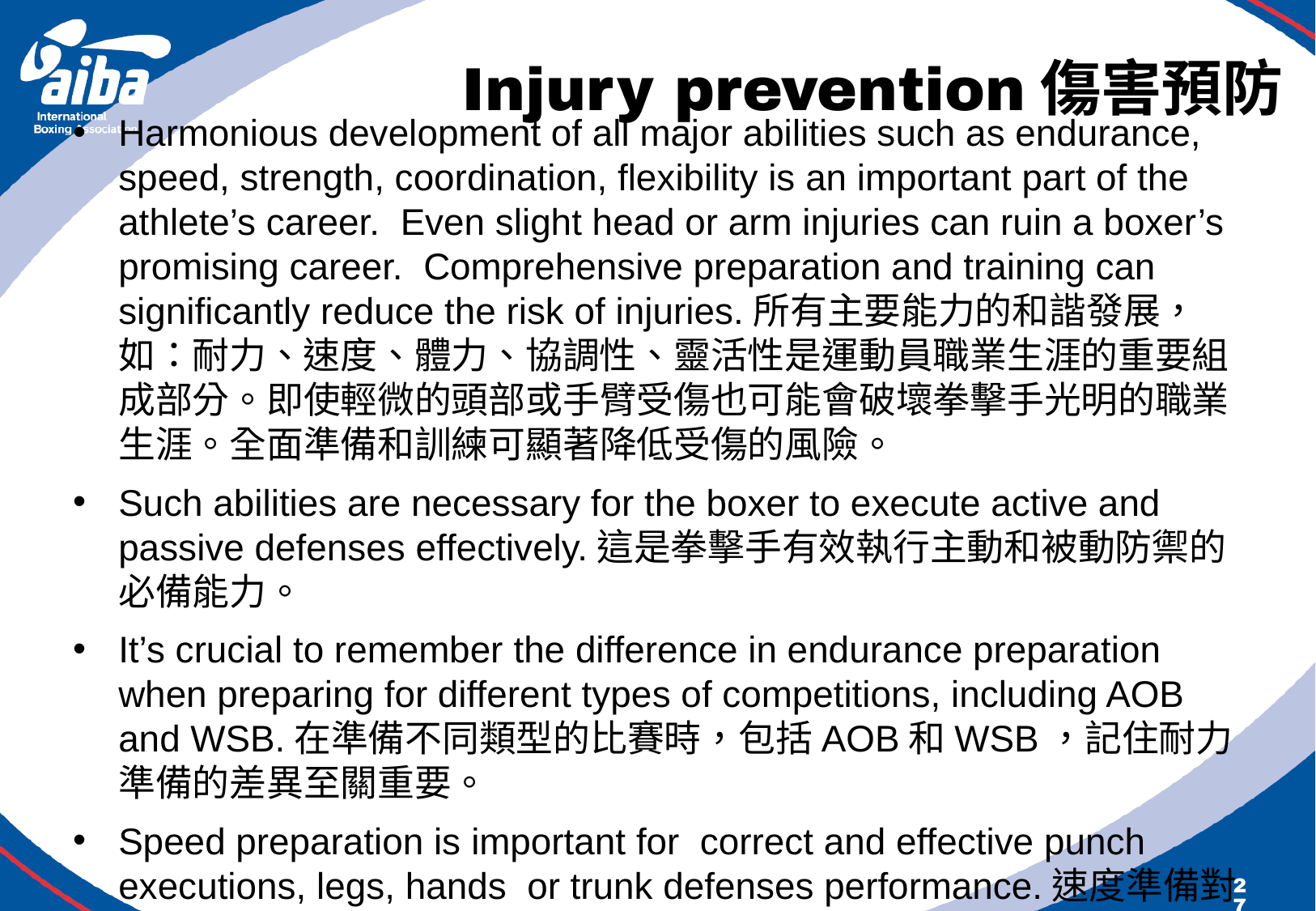

# Injury prevention傷害預防
Harmonious development of all major abilities such as endurance, speed, strength, coordination, flexibility is an important part of the athlete’s career.  Even slight head or arm injuries can ruin a boxer’s promising career.  Comprehensive preparation and training can significantly reduce the risk of injuries.所有主要能力的和諧發展，如：耐力、速度、體力、協調性、靈活性是運動員職業生涯的重要組成部分。即使輕微的頭部或手臂受傷也可能會破壞拳擊手光明的職業生涯。全面準備和訓練可顯著降低受傷的風險。
Such abilities are necessary for the boxer to execute active and passive defenses effectively.這是拳擊手有效執行主動和被動防禦的必備能力。
It’s crucial to remember the difference in endurance preparation when preparing for different types of competitions, including AOB and WSB.在準備不同類型的比賽時，包括AOB和WSB，記住耐力準備的差異至關重要。
Speed preparation is important for  correct and effective punch executions, legs, hands  or trunk defenses performance.速度準備對於正確有效的出拳動作、腿部、手部或軀幹防守的表現業非常重要。
Good coordination and flexibility preparation allow a boxer to effectively move his body during the bout which also supports injury prevention. 良好的協調性和靈活性準備使得拳擊手能夠有效地移動身體，同時也支持傷害預防。

279